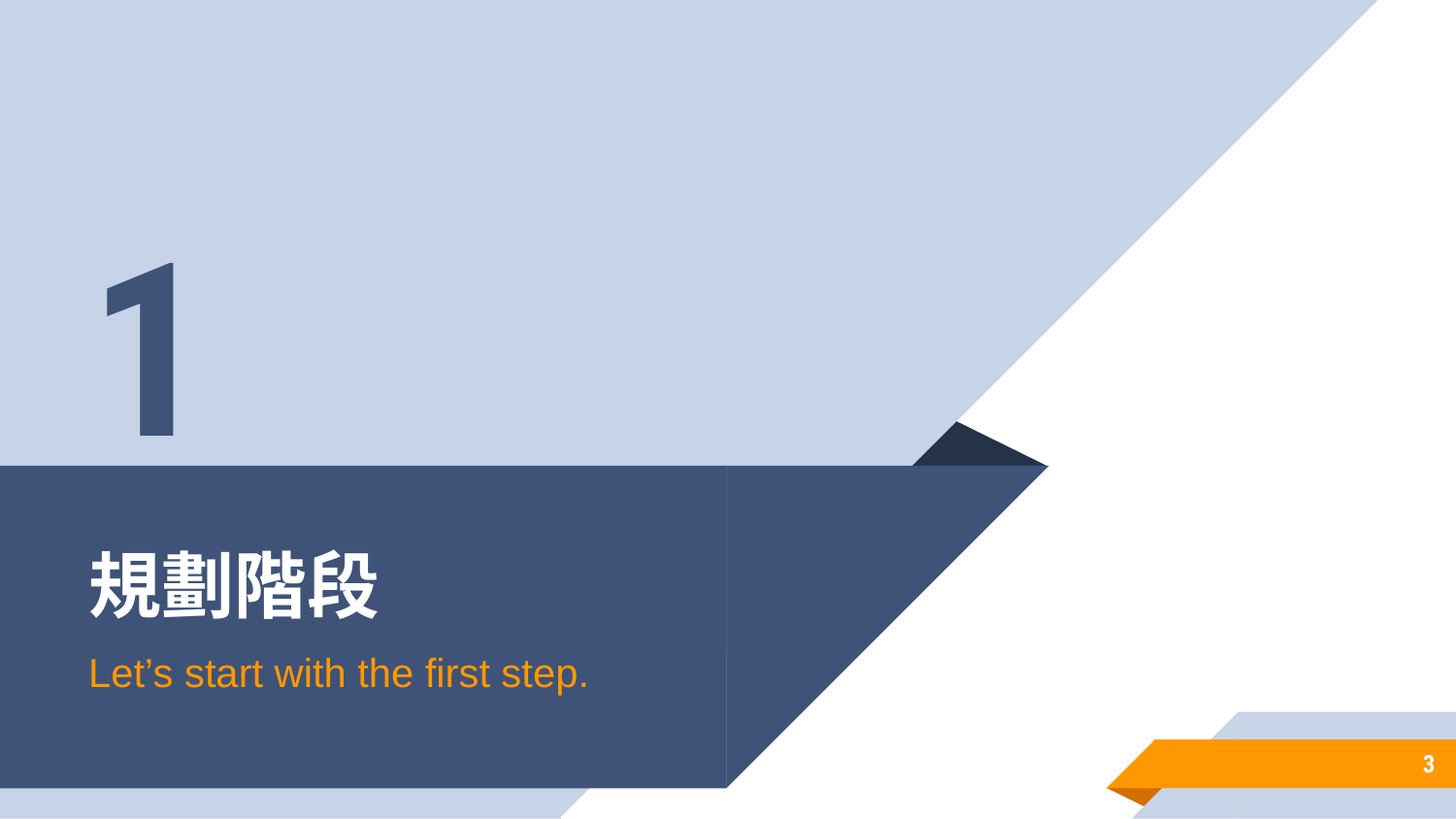

1
# 規劃階段
Let’s start with the first step.
3